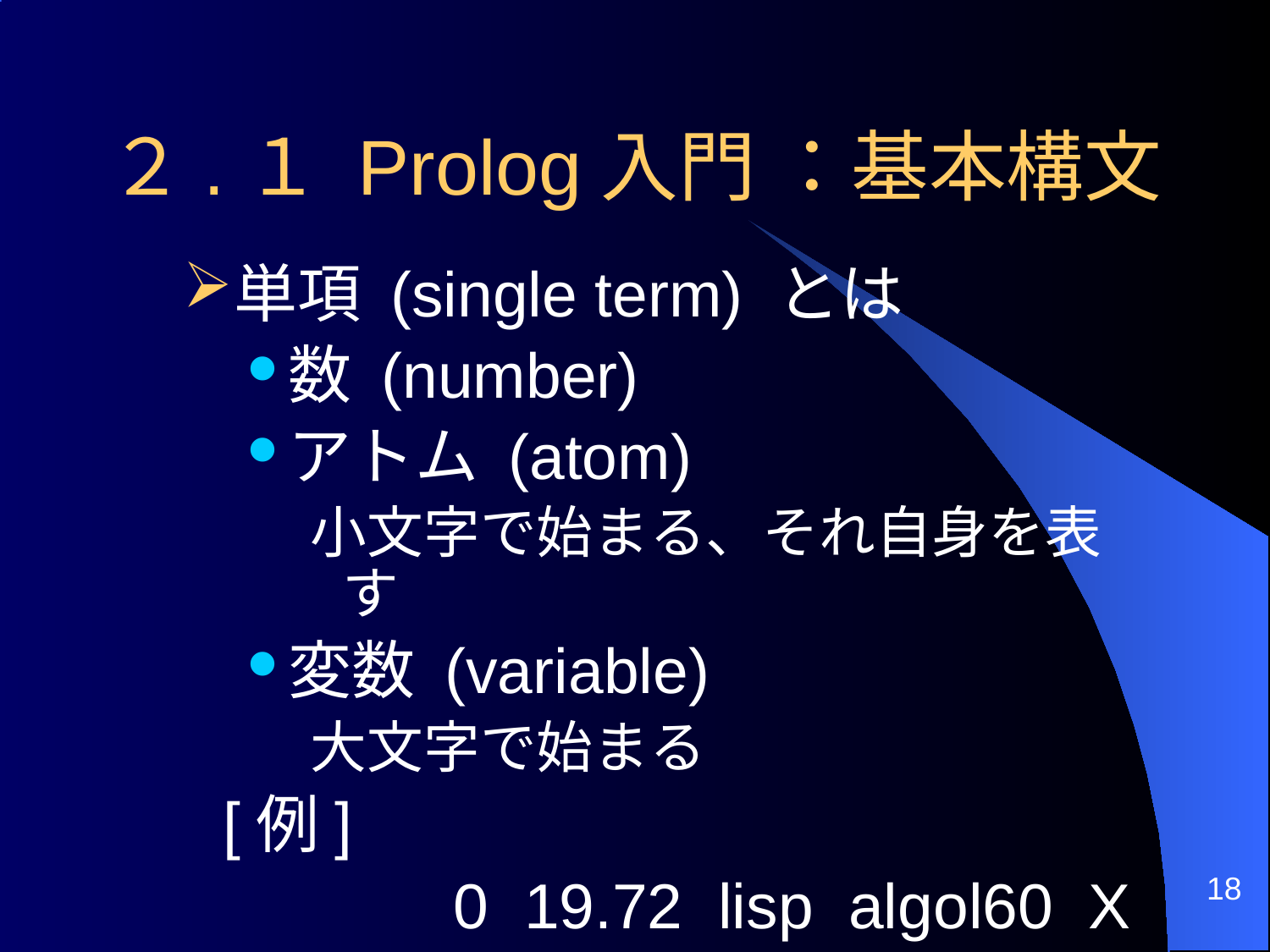

２.１ Prolog入門 ：基本構文
単項 (single term) とは
数 (number)
アトム (atom)
小文字で始まる、それ自身を表す
変数 (variable)
大文字で始まる
	[例]
	  0  19.72  lisp  algol60  X  Source
18